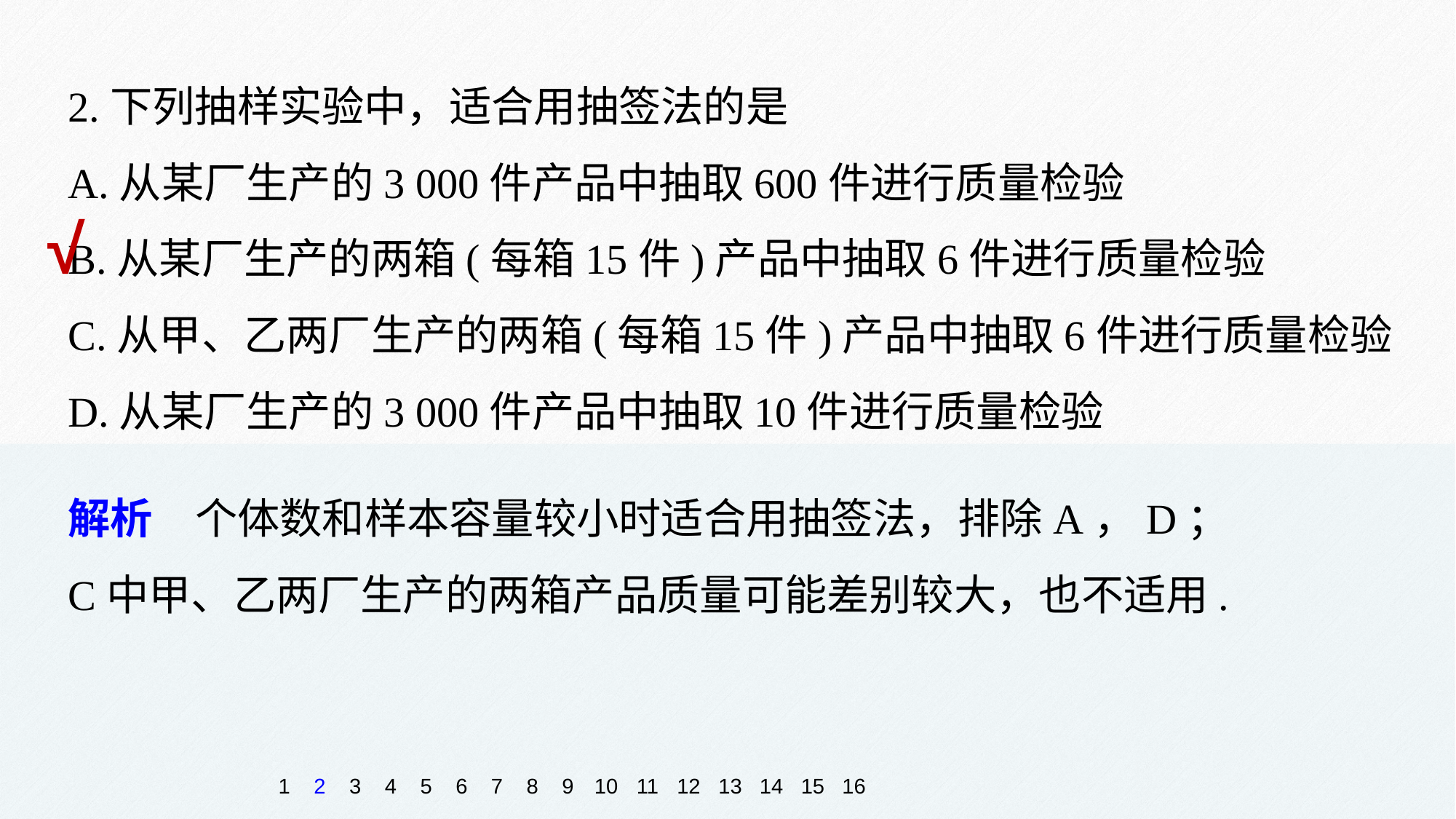

2.下列抽样实验中，适合用抽签法的是
A.从某厂生产的3 000件产品中抽取600件进行质量检验
B.从某厂生产的两箱(每箱15件)产品中抽取6件进行质量检验
C.从甲、乙两厂生产的两箱(每箱15件)产品中抽取6件进行质量检验
D.从某厂生产的3 000件产品中抽取10件进行质量检验
√
解析　个体数和样本容量较小时适合用抽签法，排除A，D；
C中甲、乙两厂生产的两箱产品质量可能差别较大，也不适用.
1
2
3
4
5
6
7
8
9
10
11
12
13
14
15
16